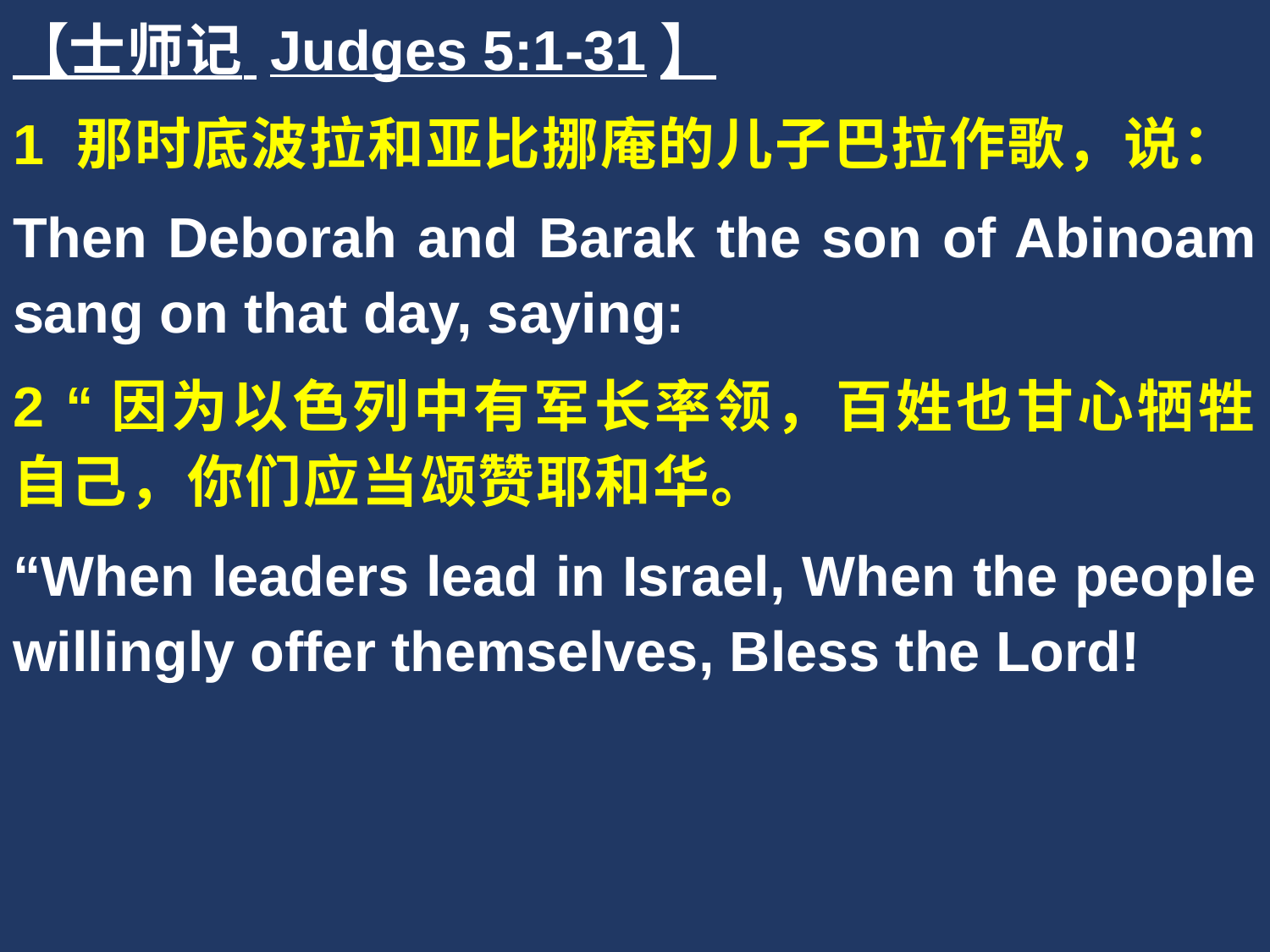

【士师记 Judges 5:1-31】
1 那时底波拉和亚比挪庵的儿子巴拉作歌，说：
Then Deborah and Barak the son of Abinoam sang on that day, saying:
2 “因为以色列中有军长率领，百姓也甘心牺牲自己，你们应当颂赞耶和华。
“When leaders lead in Israel, When the people willingly offer themselves, Bless the Lord!